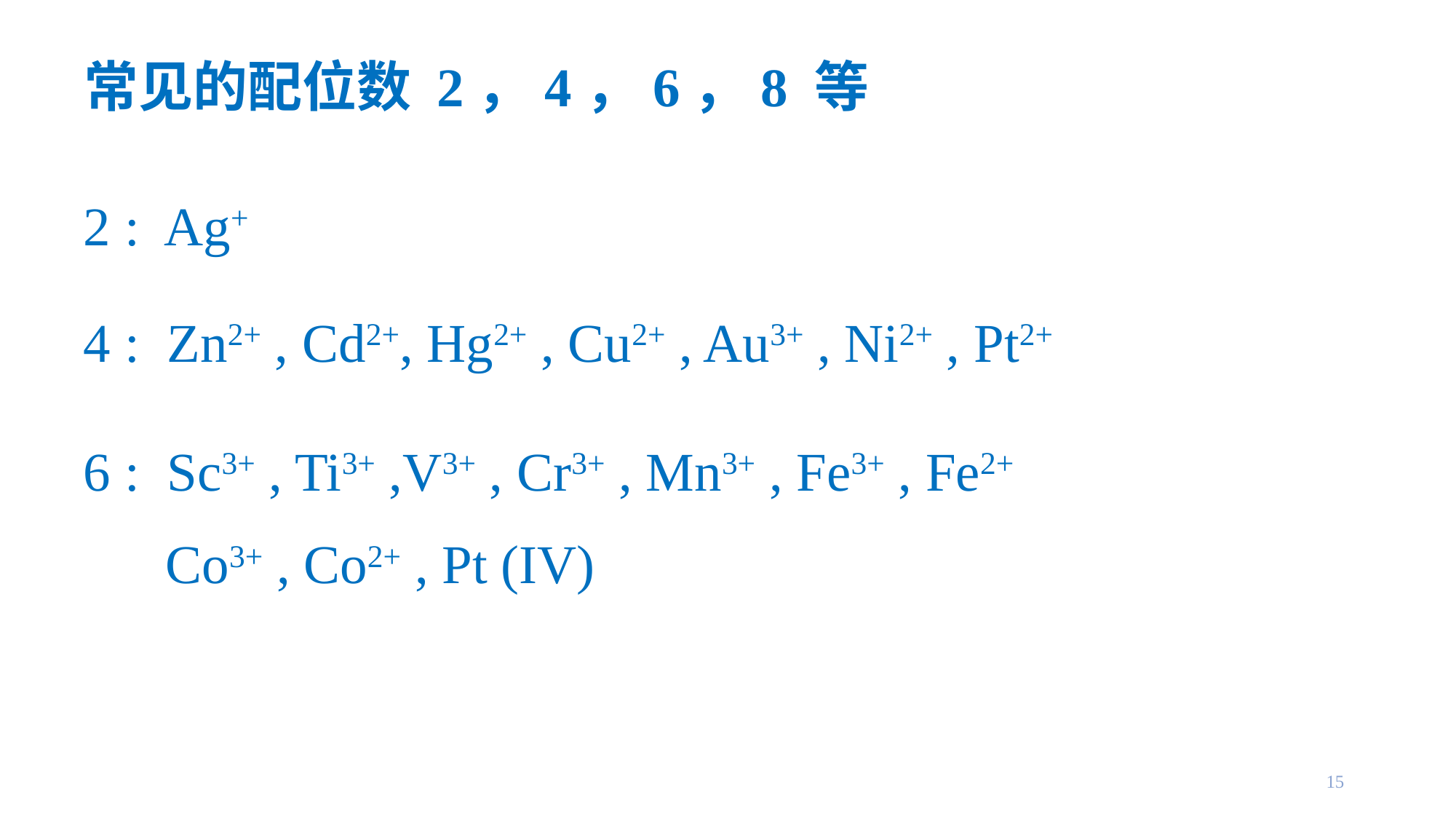

# 常见的配位数 2，4，6，8 等

2 :  Ag+
4 :  Zn2+ , Cd2+, Hg2+ , Cu2+ , Au3+ , Ni2+ , Pt2+
6 :  Sc3+ , Ti3+ ,V3+ , Cr3+ , Mn3+ , Fe3+ , Fe2+
      Co3+ , Co2+ , Pt (IV)
15